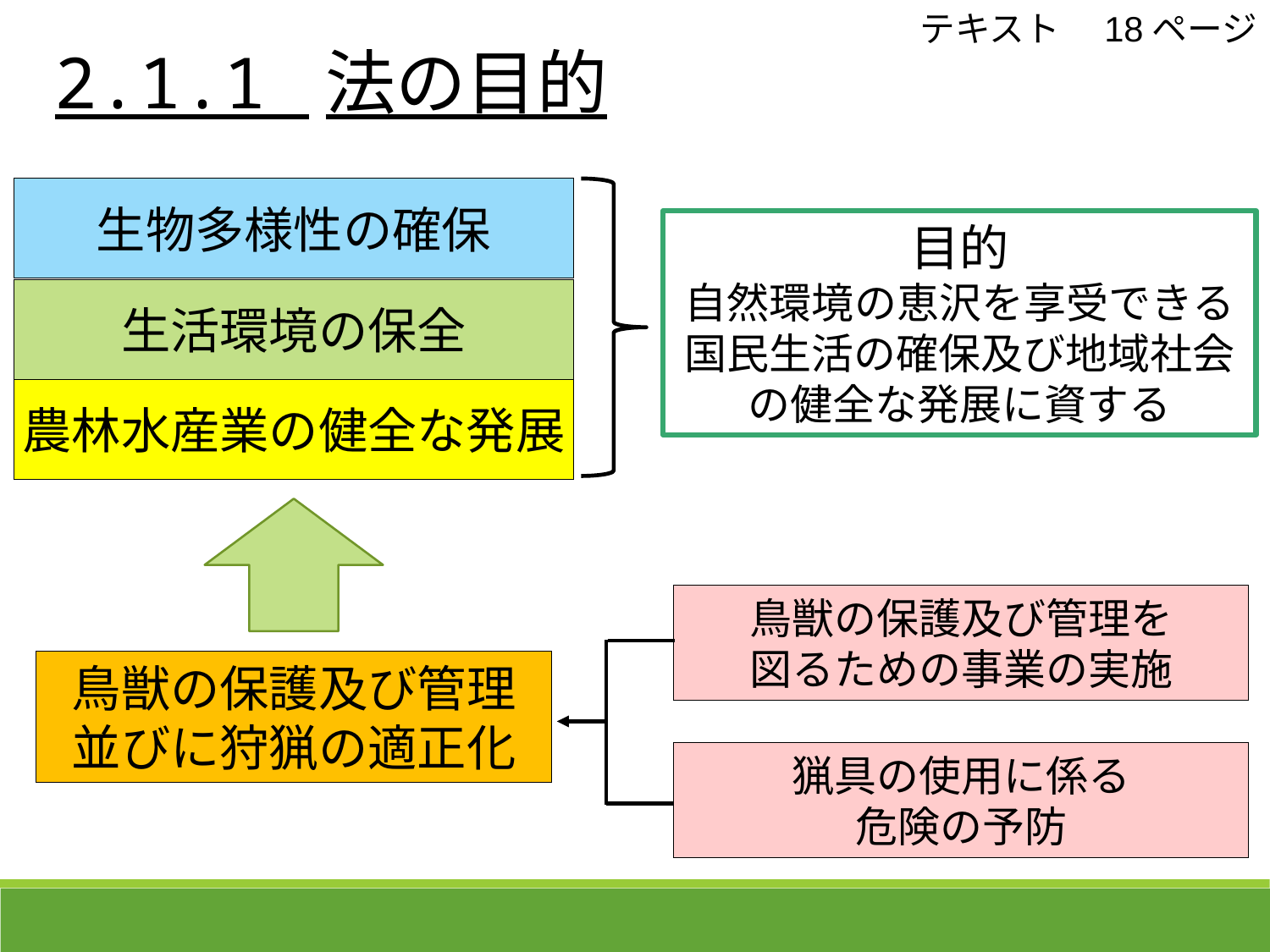

テキスト　18ページ
 2.1.1 法の目的
生物多様性の確保
生活環境の保全
農林水産業の健全な発展

目的
自然環境の恵沢を享受できる国民生活の確保及び地域社会の健全な発展に資する

鳥獣の保護及び管理を
図るための事業の実施
鳥獣の保護及び管理
並びに狩猟の適正化
猟具の使用に係る
危険の予防